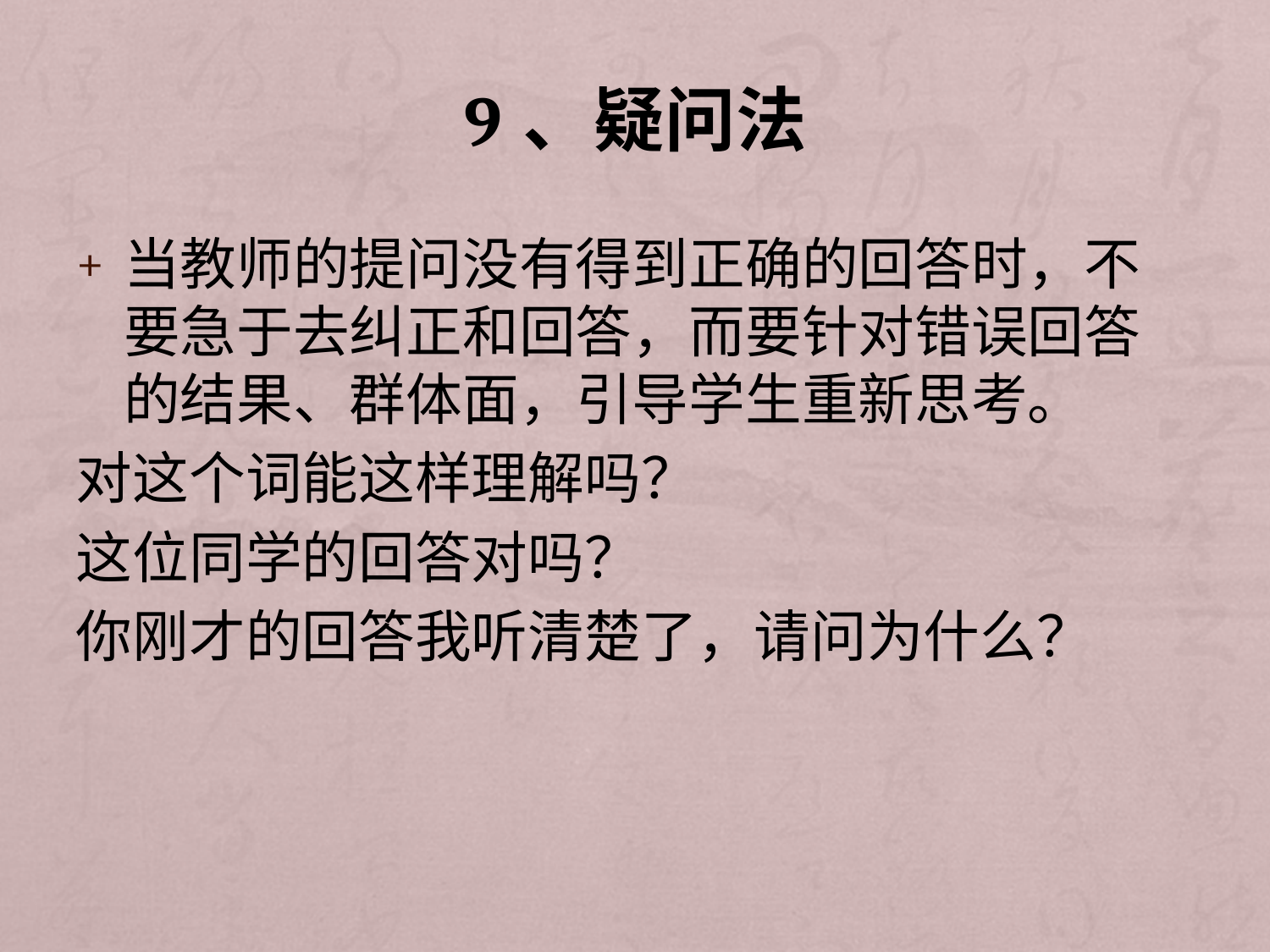

# 9、疑问法
当教师的提问没有得到正确的回答时，不要急于去纠正和回答，而要针对错误回答的结果、群体面，引导学生重新思考。
对这个词能这样理解吗？
这位同学的回答对吗？
你刚才的回答我听清楚了，请问为什么？